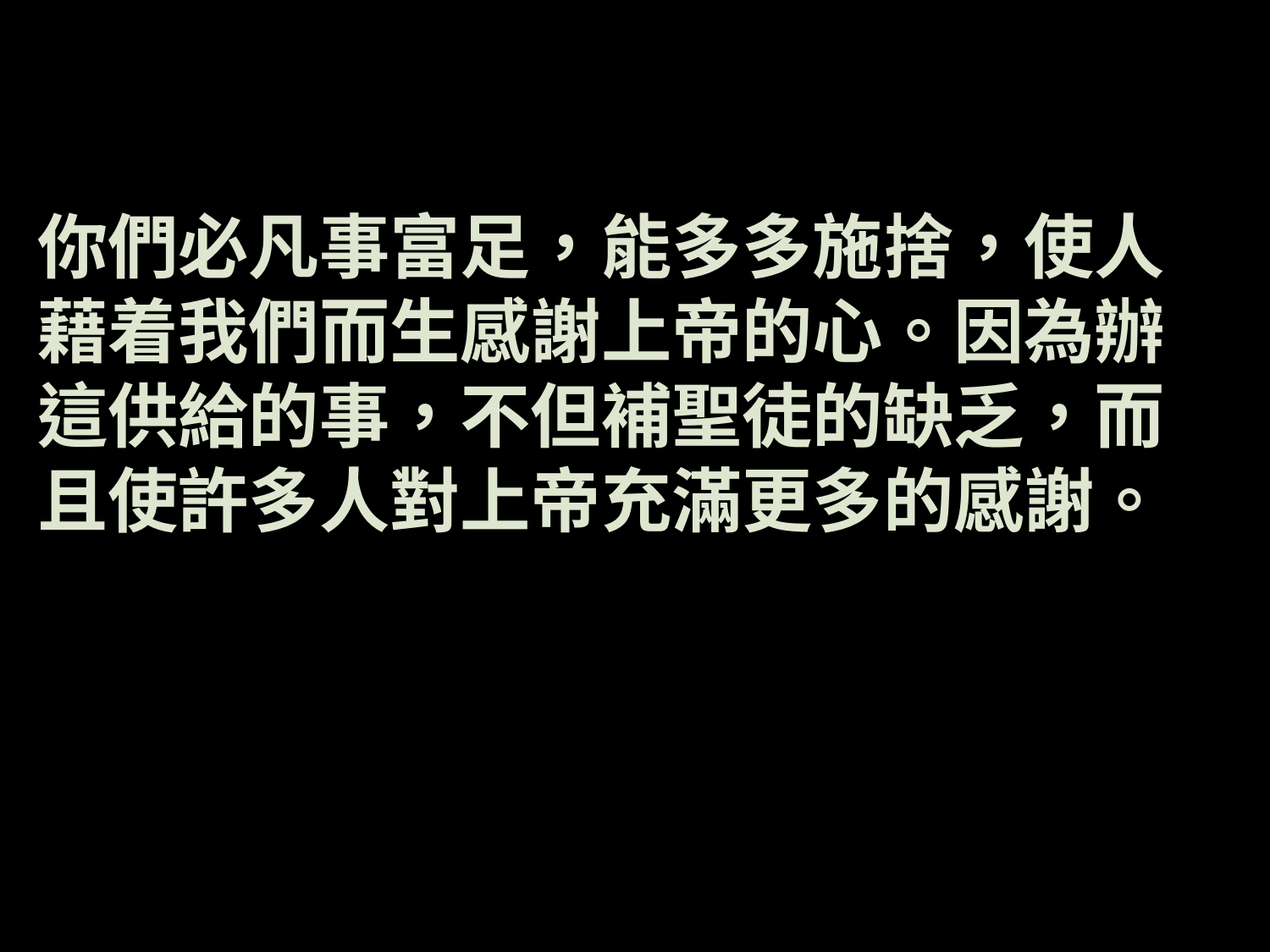

你們必凡事富足，能多多施捨，使人藉着我們而生感謝上帝的心。因為辦這供給的事，不但補聖徒的缺乏，而且使許多人對上帝充滿更多的感謝。